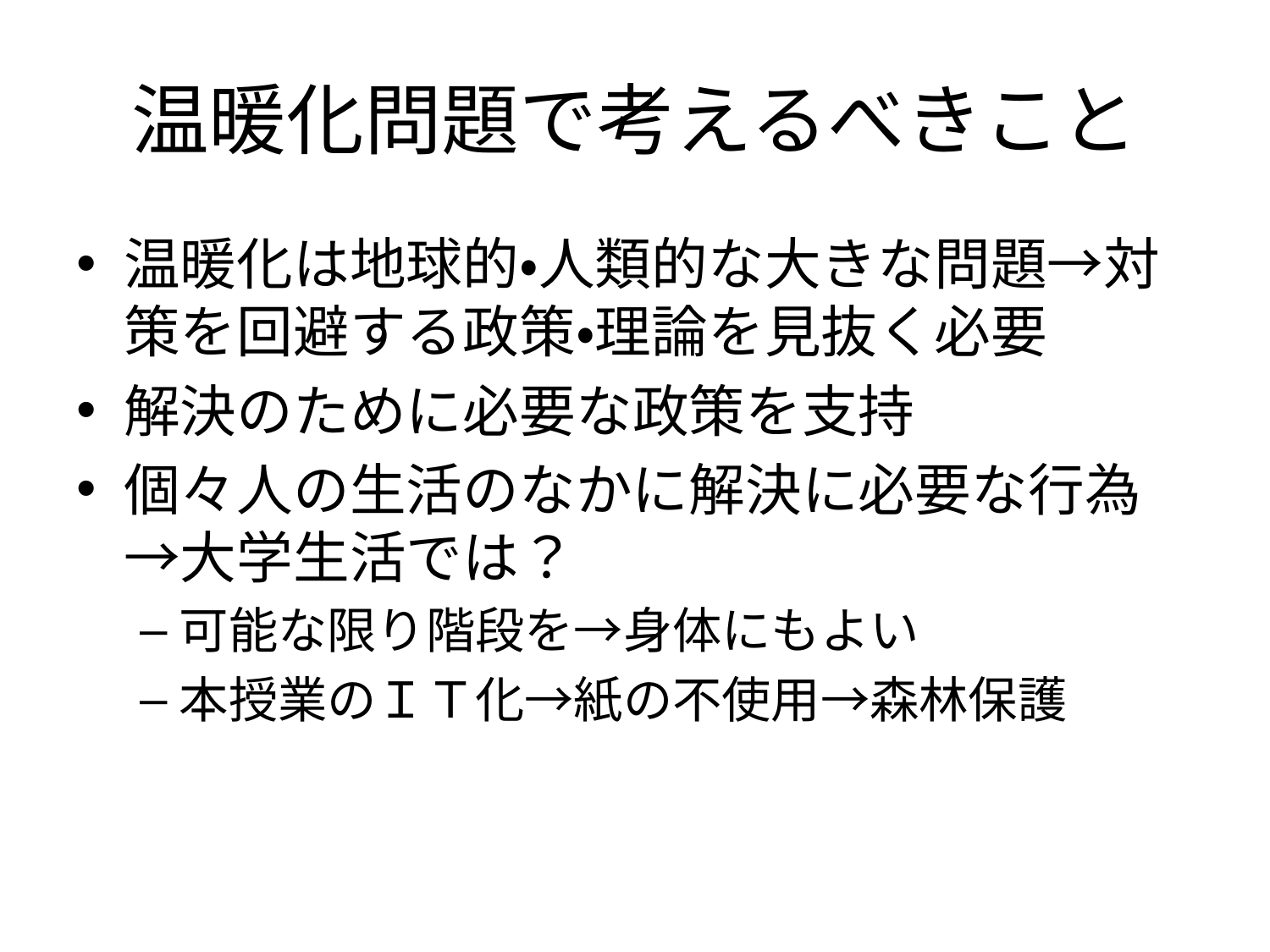

# 温暖化問題で考えるべきこと
温暖化は地球的・人類的な大きな問題→対策を回避する政策・理論を見抜く必要
解決のために必要な政策を支持
個々人の生活のなかに解決に必要な行為→大学生活では？
可能な限り階段を→身体にもよい
本授業のＩＴ化→紙の不使用→森林保護